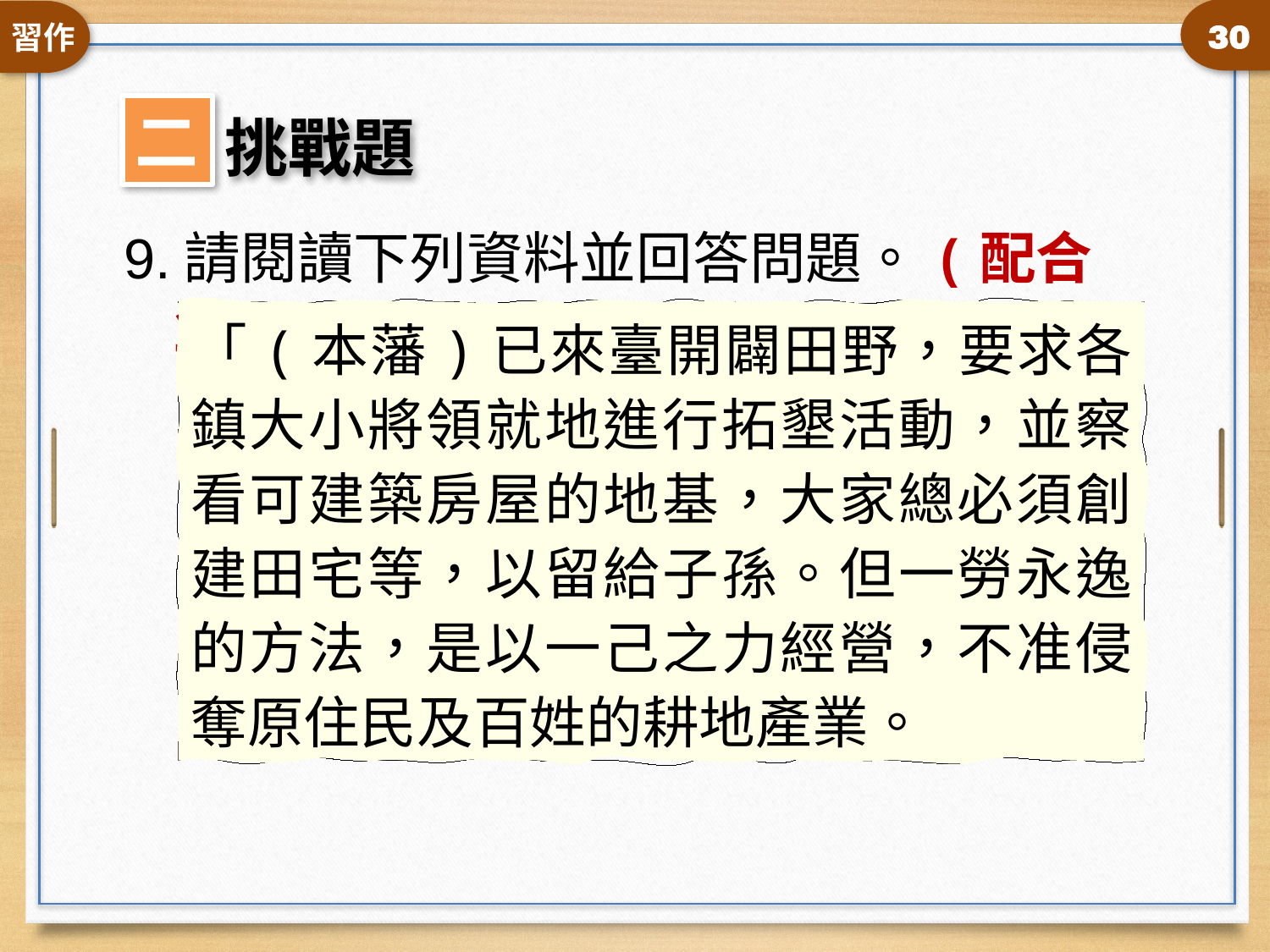

30
9.請閱讀下列資料並回答問題。(配合3-2)
「(本藩)已來臺開闢田野，要求各鎮大小將領就地進行拓墾活動，並察看可建築房屋的地基，大家總必須創建田宅等，以留給子孫。但一勞永逸的方法，是以一己之力經營，不准侵奪原住民及百姓的耕地產業。